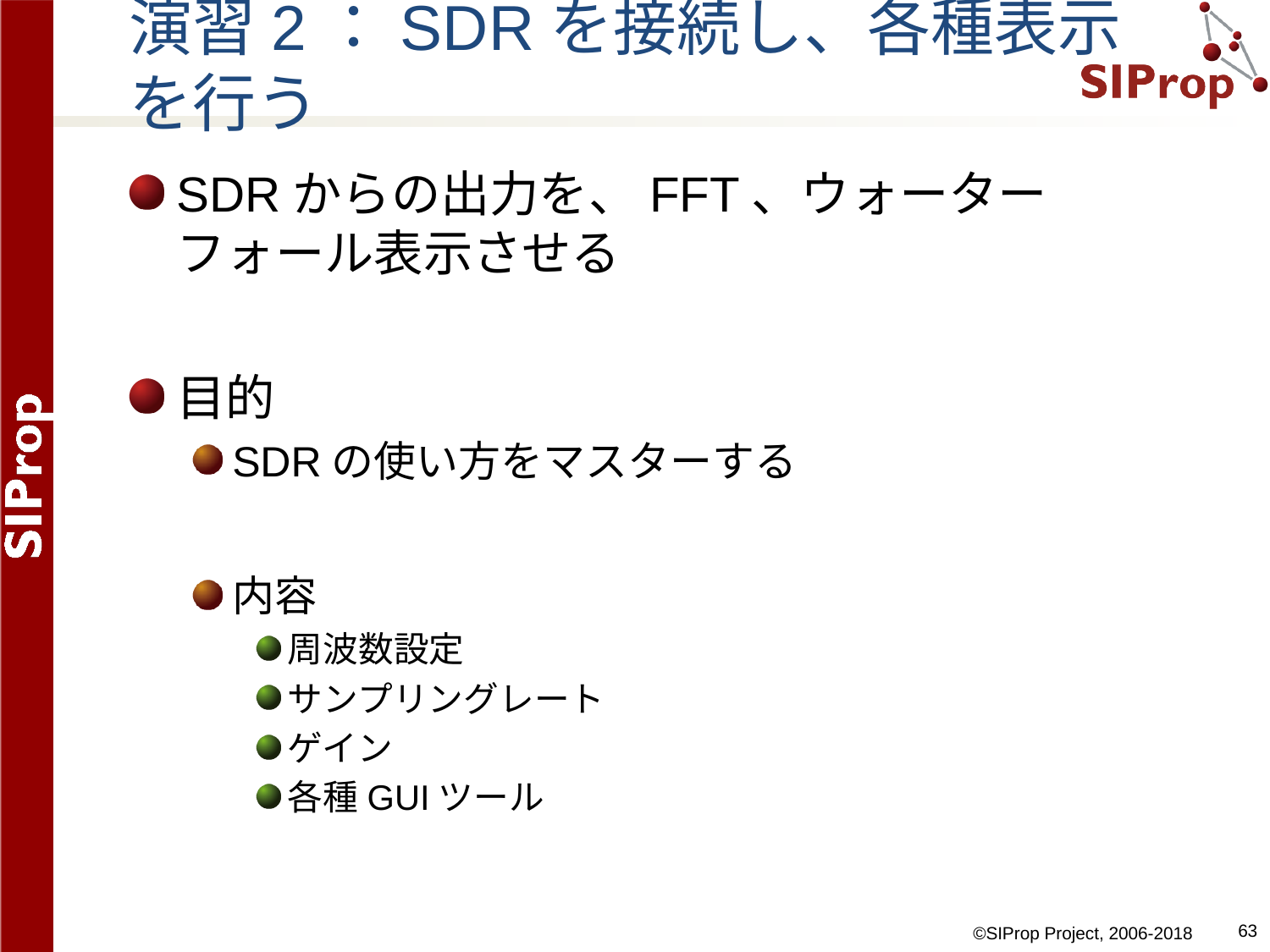

# 演習2：SDRを接続し、各種表示を行う
SDRからの出力を、FFT、ウォーターフォール表示させる

目的
SDRの使い方をマスターする

内容
周波数設定
サンプリングレート
ゲイン
各種GUIツール